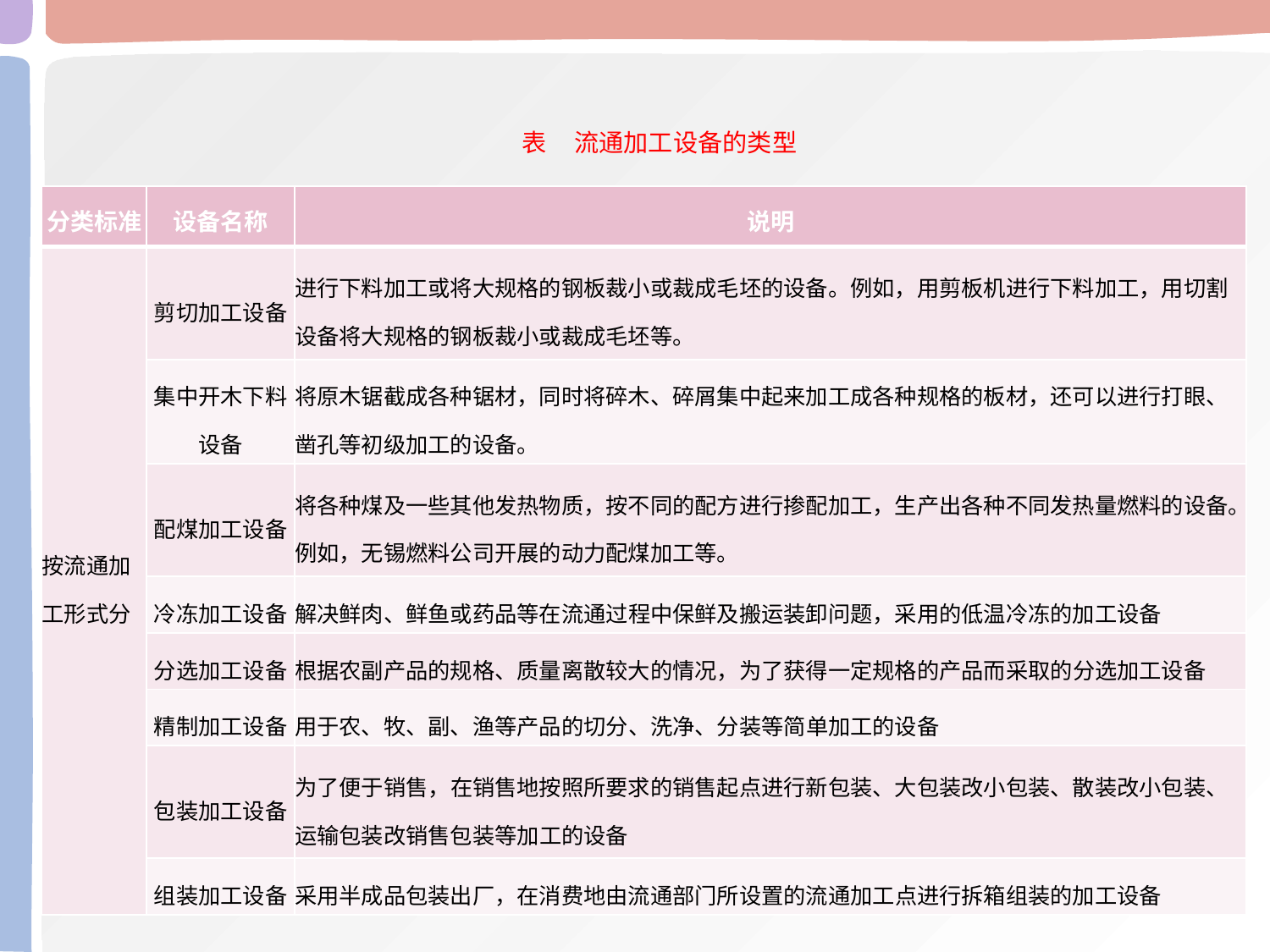

表     流通加工设备的类型
| 分类标准 | 设备名称 | 说明 |
| --- | --- | --- |
| 按流通加工形式分 | 剪切加工设备 | 进行下料加工或将大规格的钢板裁小或裁成毛坯的设备。例如，用剪板机进行下料加工，用切割设备将大规格的钢板裁小或裁成毛坯等。 |
|  | 集中开木下料设备 | 将原木锯截成各种锯材，同时将碎木、碎屑集中起来加工成各种规格的板材，还可以进行打眼、凿孔等初级加工的设备。 |
|  | 配煤加工设备 | 将各种煤及一些其他发热物质，按不同的配方进行掺配加工，生产出各种不同发热量燃料的设备。例如，无锡燃料公司开展的动力配煤加工等。 |
|  | 冷冻加工设备 | 解决鲜肉、鲜鱼或药品等在流通过程中保鲜及搬运装卸问题，采用的低温冷冻的加工设备 |
|  | 分选加工设备 | 根据农副产品的规格、质量离散较大的情况，为了获得一定规格的产品而采取的分选加工设备 |
|  | 精制加工设备 | 用于农、牧、副、渔等产品的切分、洗净、分装等简单加工的设备 |
|  | 包装加工设备 | 为了便于销售，在销售地按照所要求的销售起点进行新包装、大包装改小包装、散装改小包装、运输包装改销售包装等加工的设备 |
|  | 组装加工设备 | 采用半成品包装出厂，在消费地由流通部门所设置的流通加工点进行拆箱组装的加工设备 |